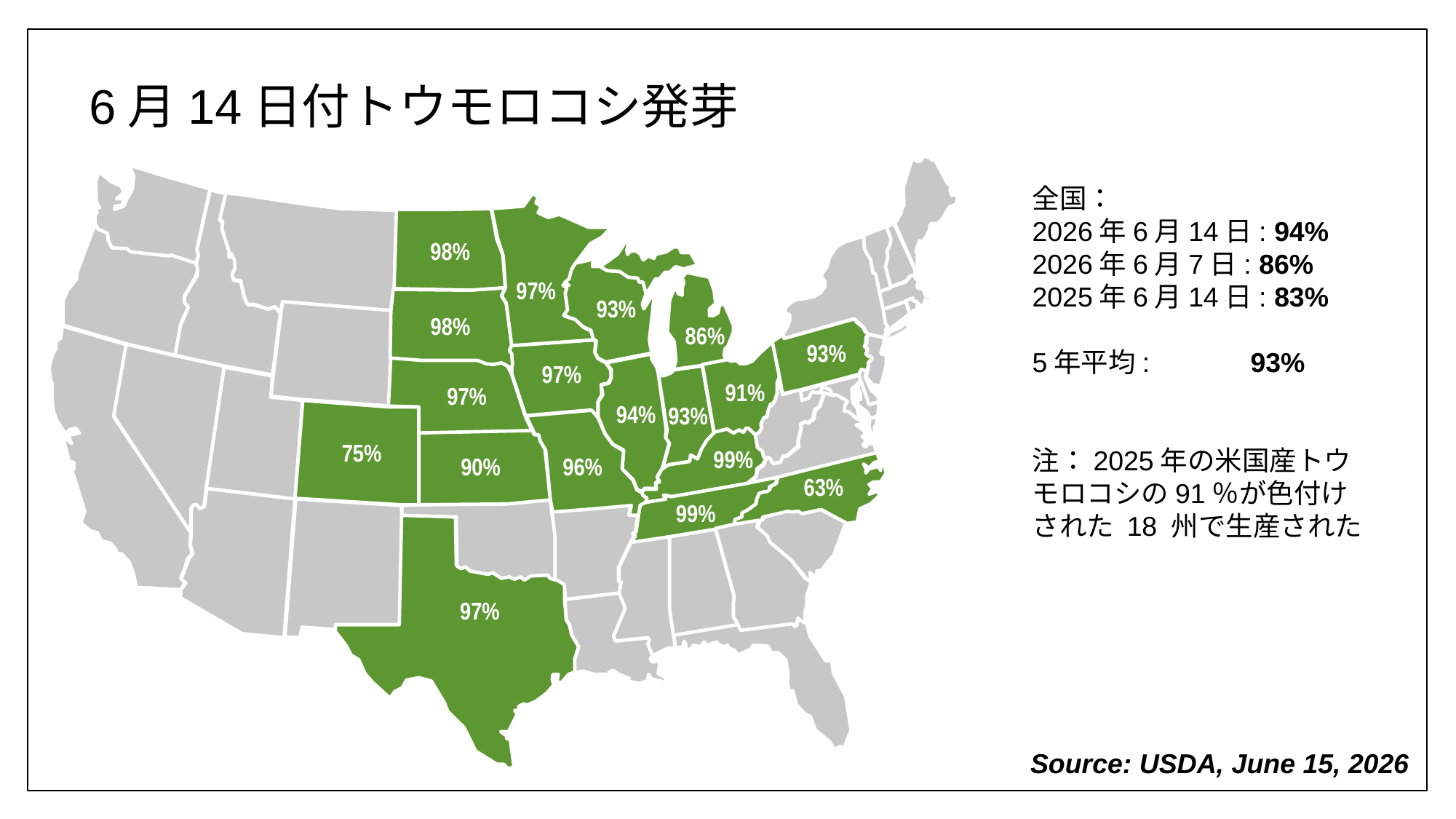

# 6月14日付トウモロコシ発芽

全国：
2026年6月14日: 94%
2026年6月7日: 86%
2025年6月14日: 83%

5年平均:	93%

注：2025年の米国産トウモロコシの91％が色付けされた 18 州で生産された

98%

97%

93%

98%
86%

93%

97%

91%

97%

94%
93%

75%
99%
90%
96%

63%

99%

97%

Source: USDA, June 15, 2026